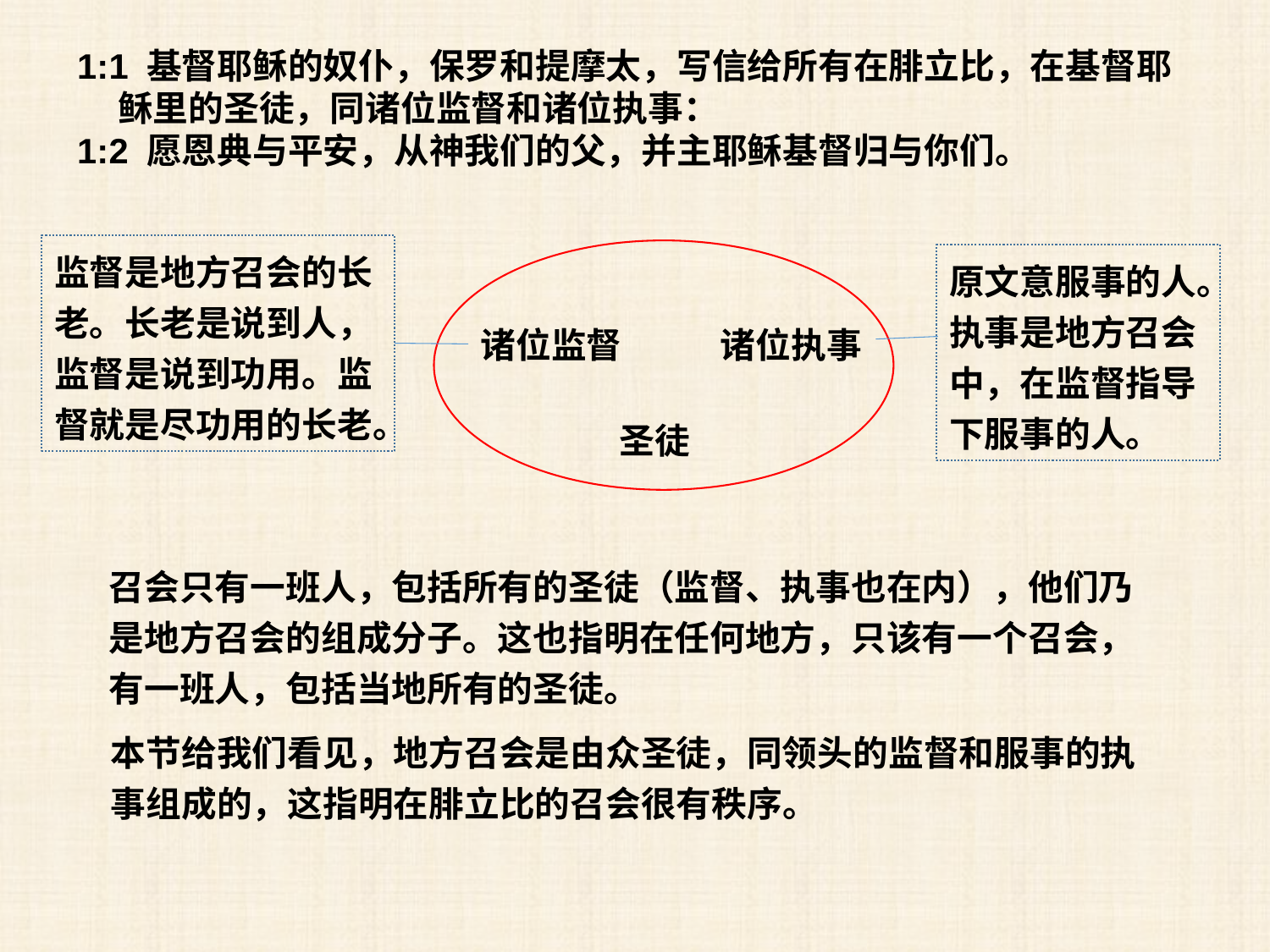

1:1 基督耶稣的奴仆，保罗和提摩太，写信给所有在腓立比，在基督耶
    稣里的圣徒，同诸位监督和诸位执事：
1:2 愿恩典与平安，从神我们的父，并主耶稣基督归与你们。
监督是地方召会的长老。长老是说到人，监督是说到功用。监督就是尽功用的长老。

原文意服事的人。执事是地方召会中，在监督指导下服事的人。
诸位监督
诸位执事
圣徒
召会只有一班人，包括所有的圣徒（监督、执事也在内），他们乃是地方召会的组成分子。这也指明在任何地方，只该有一个召会，有一班人，包括当地所有的圣徒。
本节给我们看见，地方召会是由众圣徒，同领头的监督和服事的执事组成的，这指明在腓立比的召会很有秩序。